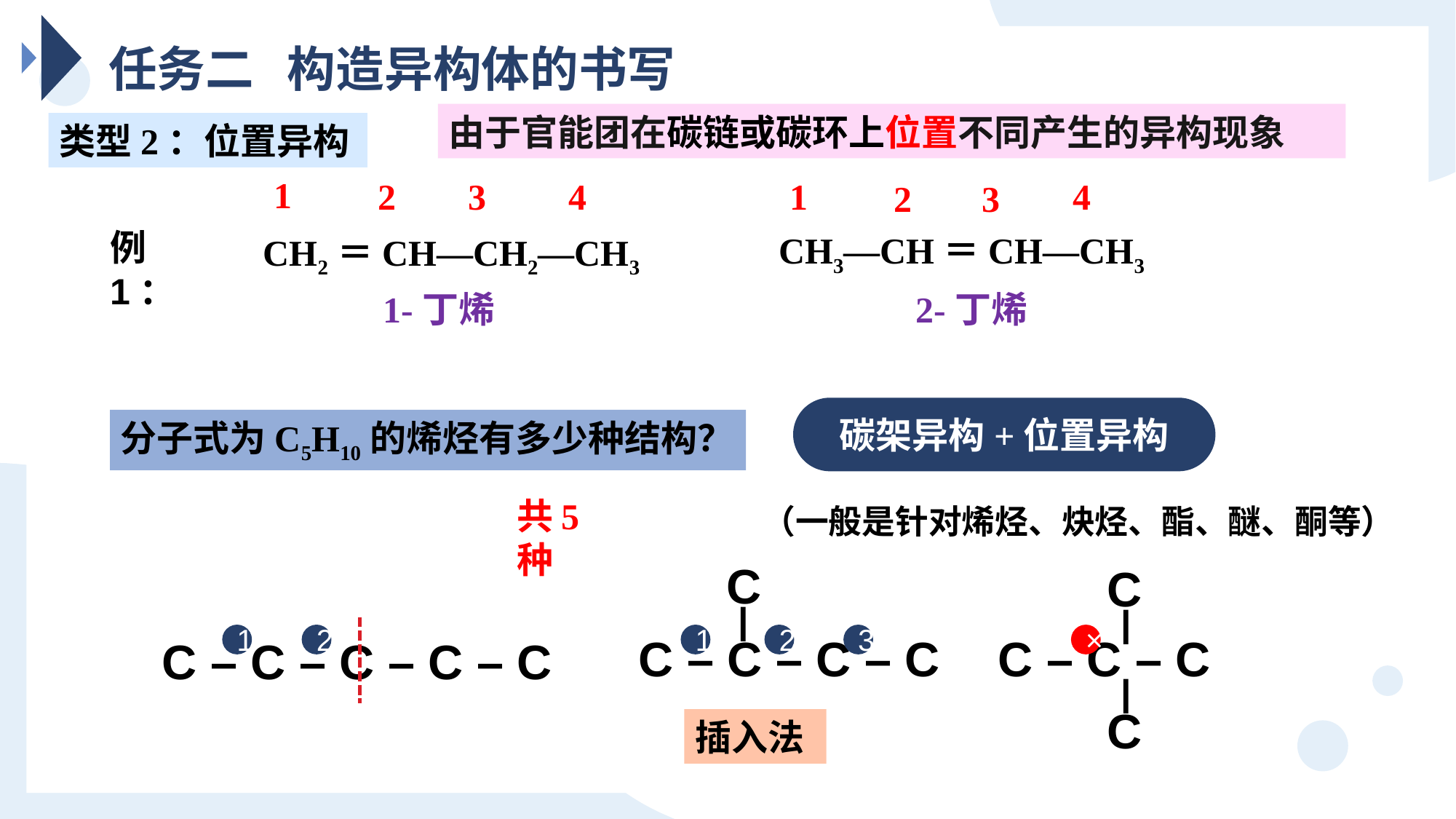

任务二   构造异构体的书写

由于官能团在碳链或碳环上位置不同产生的异构现象
类型2：位置异构
1
2
3
4
4
1
2
3
例1：
CH3—CH＝CH—CH3
CH2＝CH—CH2—CH3
1-丁烯
2-丁烯
碳架异构+位置异构
分子式为C5H10的烯烃有多少种结构？
共5种
（一般是针对烯烃、炔烃、酯、醚、酮等）
C
－
C
－
C – C – C
C – C – C – C
1
2
1
2
3
×
C – C – C – C – C
－
C
插入法